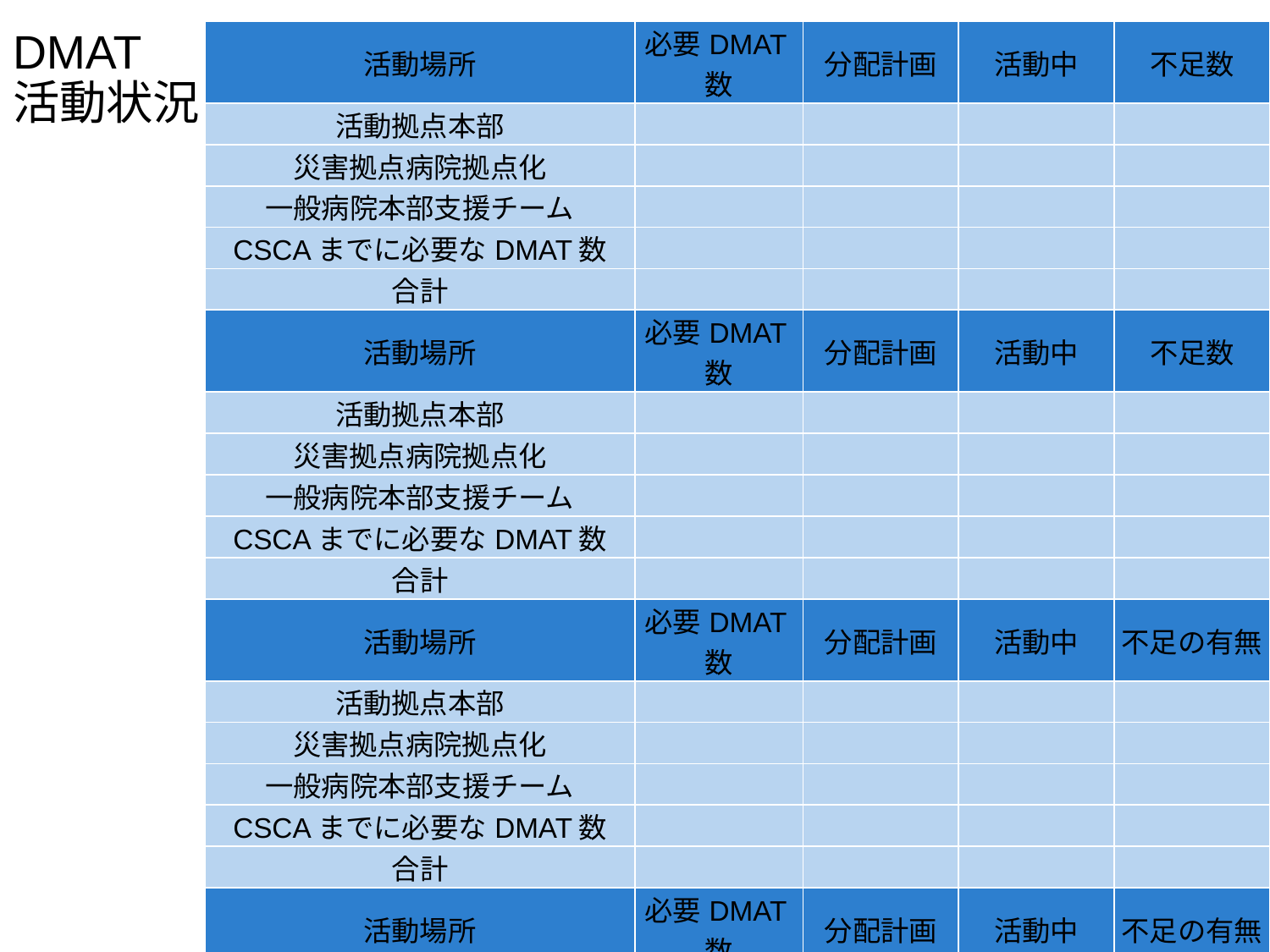

# DMAT 活動状況
| 活動場所 | 必要DMAT数 | 分配計画 | 活動中 | 不足数 |
| --- | --- | --- | --- | --- |
| 活動拠点本部 |  |  |  |  |
| 災害拠点病院拠点化 |  |  |  |  |
| 一般病院本部支援チーム |  |  |  |  |
| CSCAまでに必要なDMAT数 |  |  |  |  |
| 合計 |  |  |  |  |
| 活動場所 | 必要DMAT数 | 分配計画 | 活動中 | 不足数 |
| 活動拠点本部 |  |  |  |  |
| 災害拠点病院拠点化 |  |  |  |  |
| 一般病院本部支援チーム |  |  |  |  |
| CSCAまでに必要なDMAT数 |  |  |  |  |
| 合計 |  |  |  |  |
| 活動場所 | 必要DMAT数 | 分配計画 | 活動中 | 不足の有無 |
| 活動拠点本部 |  |  |  |  |
| 災害拠点病院拠点化 |  |  |  |  |
| 一般病院本部支援チーム |  |  |  |  |
| CSCAまでに必要なDMAT数 |  |  |  |  |
| 合計 |  |  |  |  |
| 活動場所 | 必要DMAT数 | 分配計画 | 活動中 | 不足の有無 |
| 活動拠点本部 |  |  |  |  |
| 災害拠点病院拠点化 |  |  |  |  |
| 一般病院本部支援チーム |  |  |  |  |
| CSCAまでに必要なDMAT数 |  |  |  |  |
| 合計 |  |  |  |  |
| 県下CSCAまでに必要なDMAT数 |  |  |  |  |